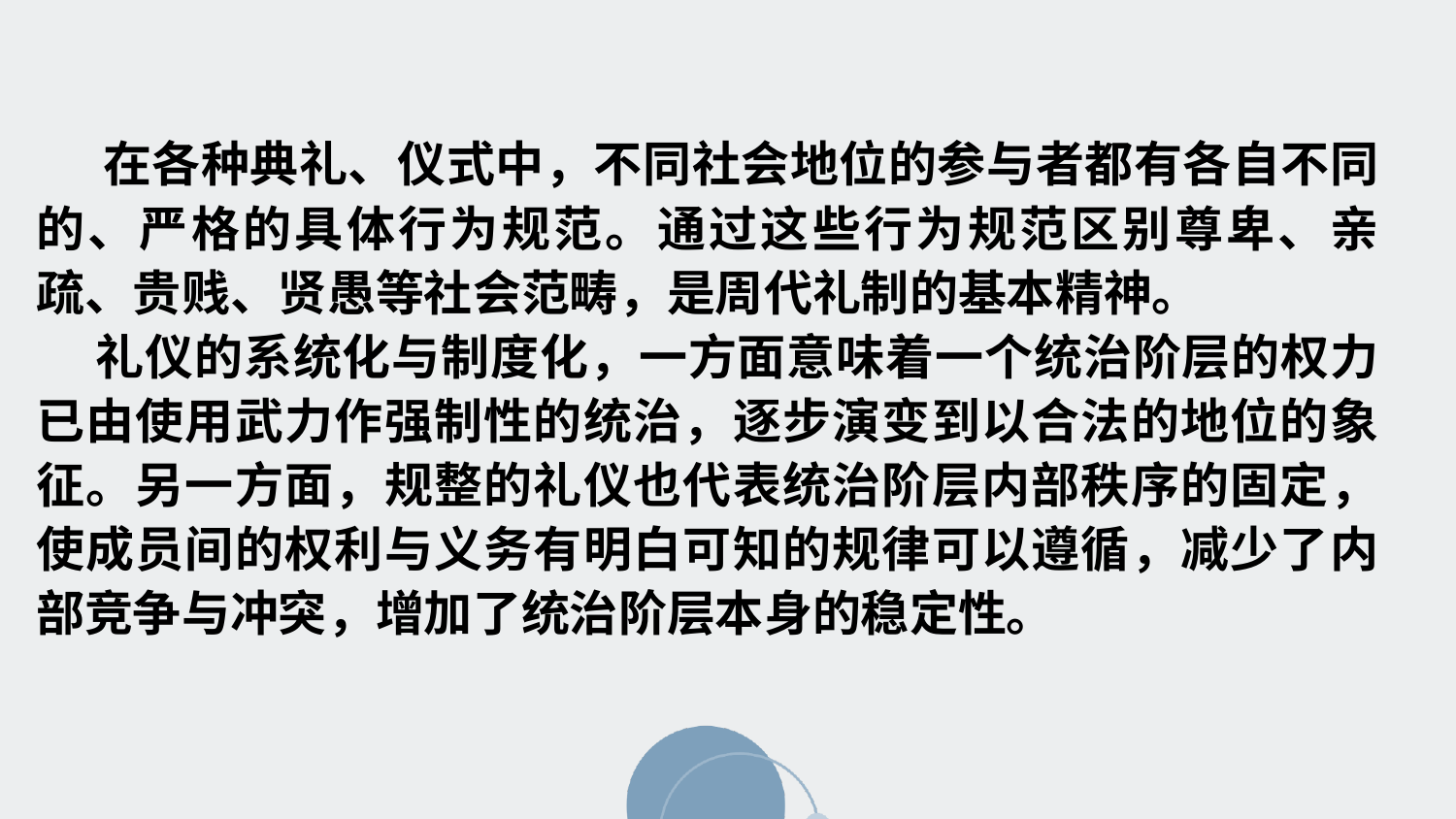

在各种典礼、仪式中，不同社会地位的参与者都有各自不同的、严格的具体行为规范。通过这些行为规范区别尊卑、亲疏、贵贱、贤愚等社会范畴，是周代礼制的基本精神。
    礼仪的系统化与制度化，一方面意味着一个统治阶层的权力已由使用武力作强制性的统治，逐步演变到以合法的地位的象征。另一方面，规整的礼仪也代表统治阶层内部秩序的固定，使成员间的权利与义务有明白可知的规律可以遵循，减少了内部竞争与冲突，增加了统治阶层本身的稳定性。